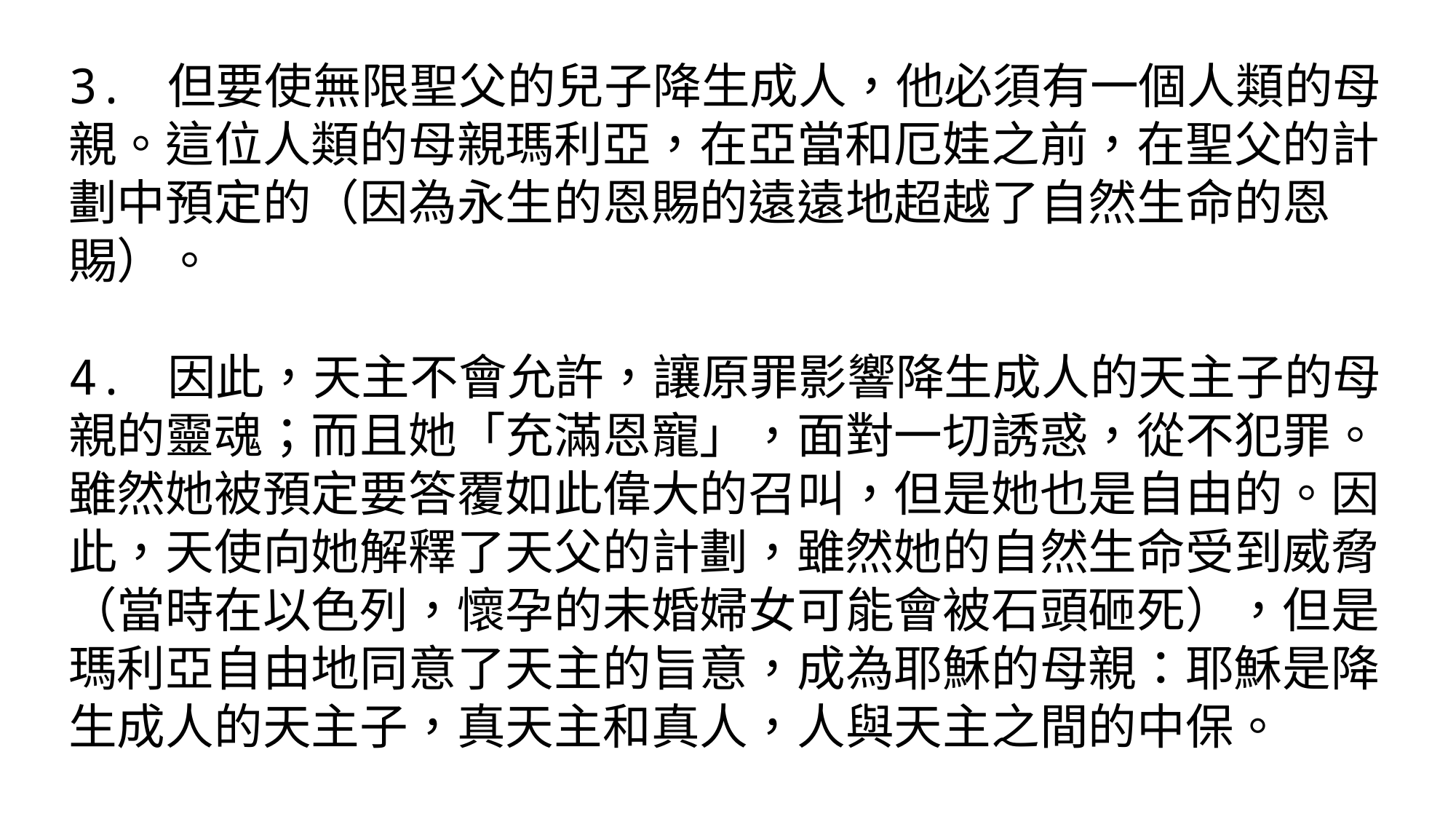

3. 但要使無限聖父的兒子降生成人，他必須有一個人類的母親。這位人類的母親瑪利亞，在亞當和厄娃之前，在聖父的計劃中預定的（因為永生的恩賜的遠遠地超越了自然生命的恩賜）。

4. 因此，天主不會允許，讓原罪影響降生成人的天主子的母親的靈魂；而且她「充滿恩寵」，面對一切誘惑，從不犯罪。雖然她被預定要答覆如此偉大的召叫，但是她也是自由的。因此，天使向她解釋了天父的計劃，雖然她的自然生命受到威脅（當時在以色列，懷孕的未婚婦女可能會被石頭砸死），但是瑪利亞自由地同意了天主的旨意，成為耶穌的母親：耶穌是降生成人的天主子，真天主和真人，人與天主之間的中保。